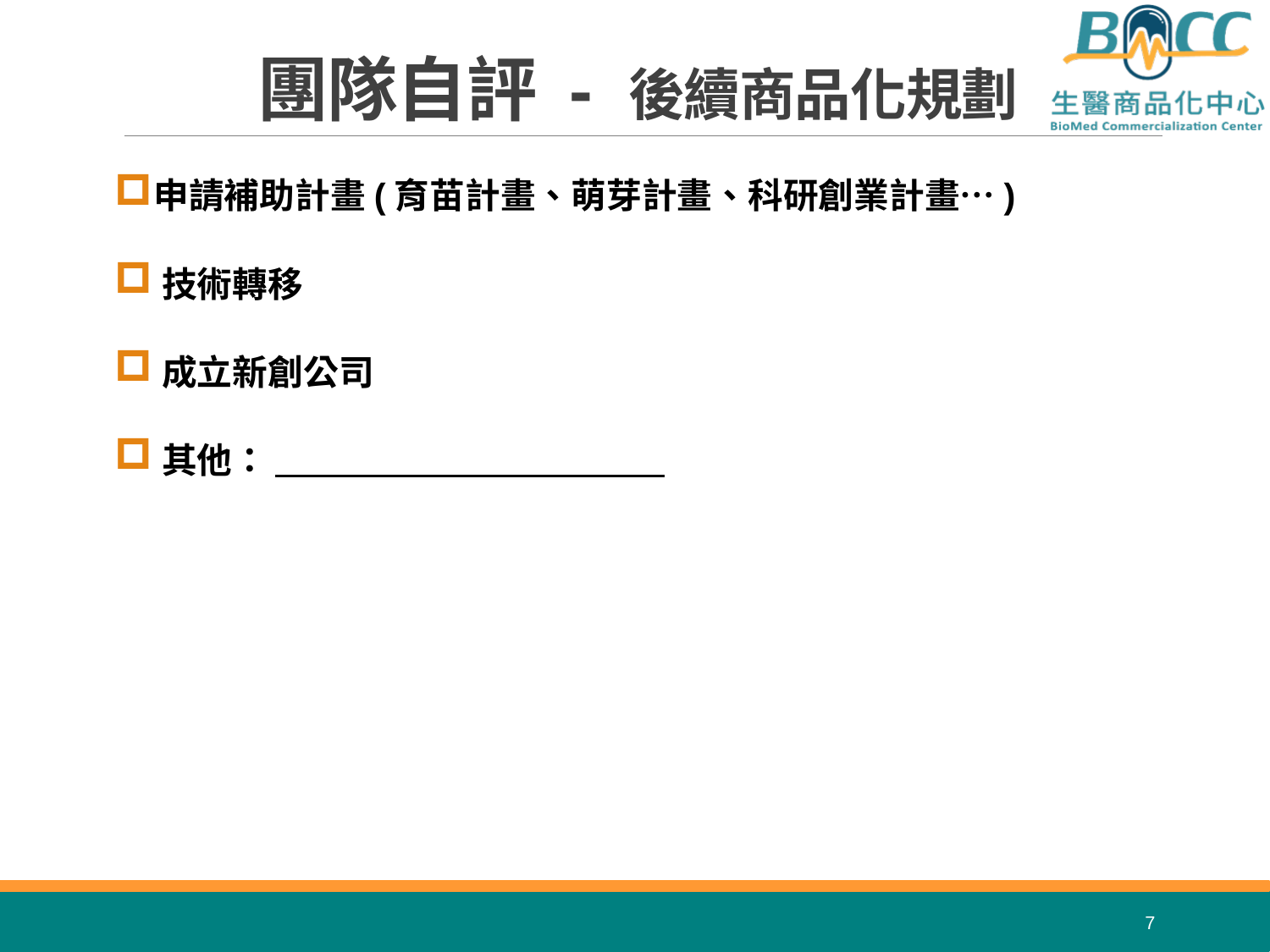

# 團隊自評 - 後續商品化規劃
申請補助計畫(育苗計畫、萌芽計畫、科研創業計畫…)
技術轉移
成立新創公司
其他：
7